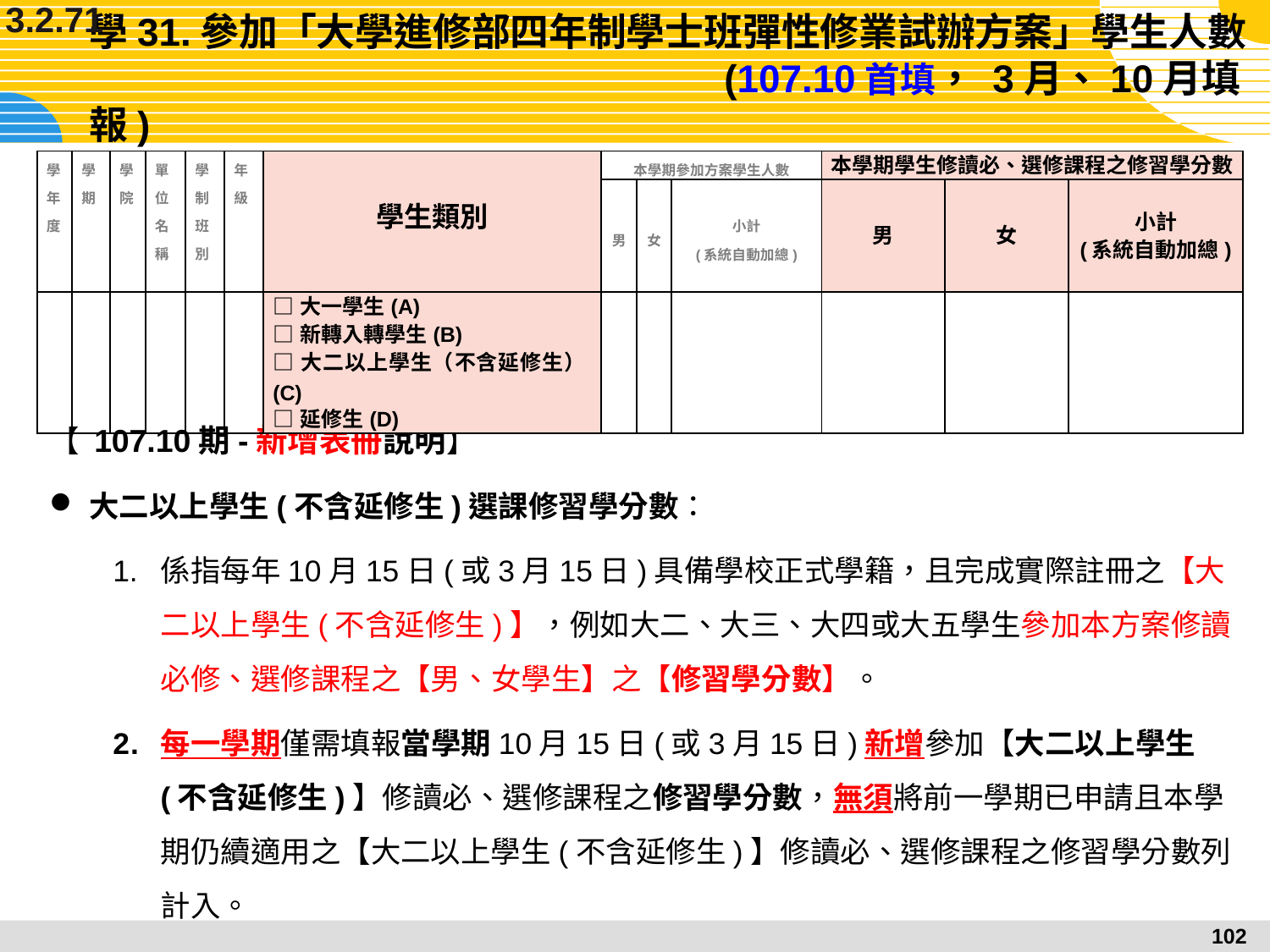

3.2.71
# 學31.參加「大學進修部四年制學士班彈性修業試辦方案」學生人數 (107.10首填， 3月、10月填報)
| 學年度 | 學期 | 學院 | 單位名稱 | 學制班別 | 年級 | 學生類別 | 本學期參加方案學生人數 |  |  | 本學期學生修讀必、選修課程之修習學分數 |  |  |
| --- | --- | --- | --- | --- | --- | --- | --- | --- | --- | --- | --- | --- |
|  |  |  |  |  |  |  | 男 | 女 | 小計 (系統自動加總) | 男 | 女 | 小計 (系統自動加總) |
|  |  |  |  |  |  | □大一學生(A) □新轉入轉學生(B) □大二以上學生（不含延修生）(C) □延修生(D) |  |  |  |  |  |  |
【 107.10期-新增表冊說明】
大二以上學生(不含延修生)選課修習學分數：
係指每年10月15日(或3月15日)具備學校正式學籍，且完成實際註冊之【大二以上學生(不含延修生)】，例如大二、大三、大四或大五學生參加本方案修讀必修、選修課程之【男、女學生】之【修習學分數】。
每一學期僅需填報當學期10月15日(或3月15日)新增參加【大二以上學生(不含延修生)】修讀必、選修課程之修習學分數，無須將前一學期已申請且本學期仍續適用之【大二以上學生(不含延修生)】修讀必、選修課程之修習學分數列計入。